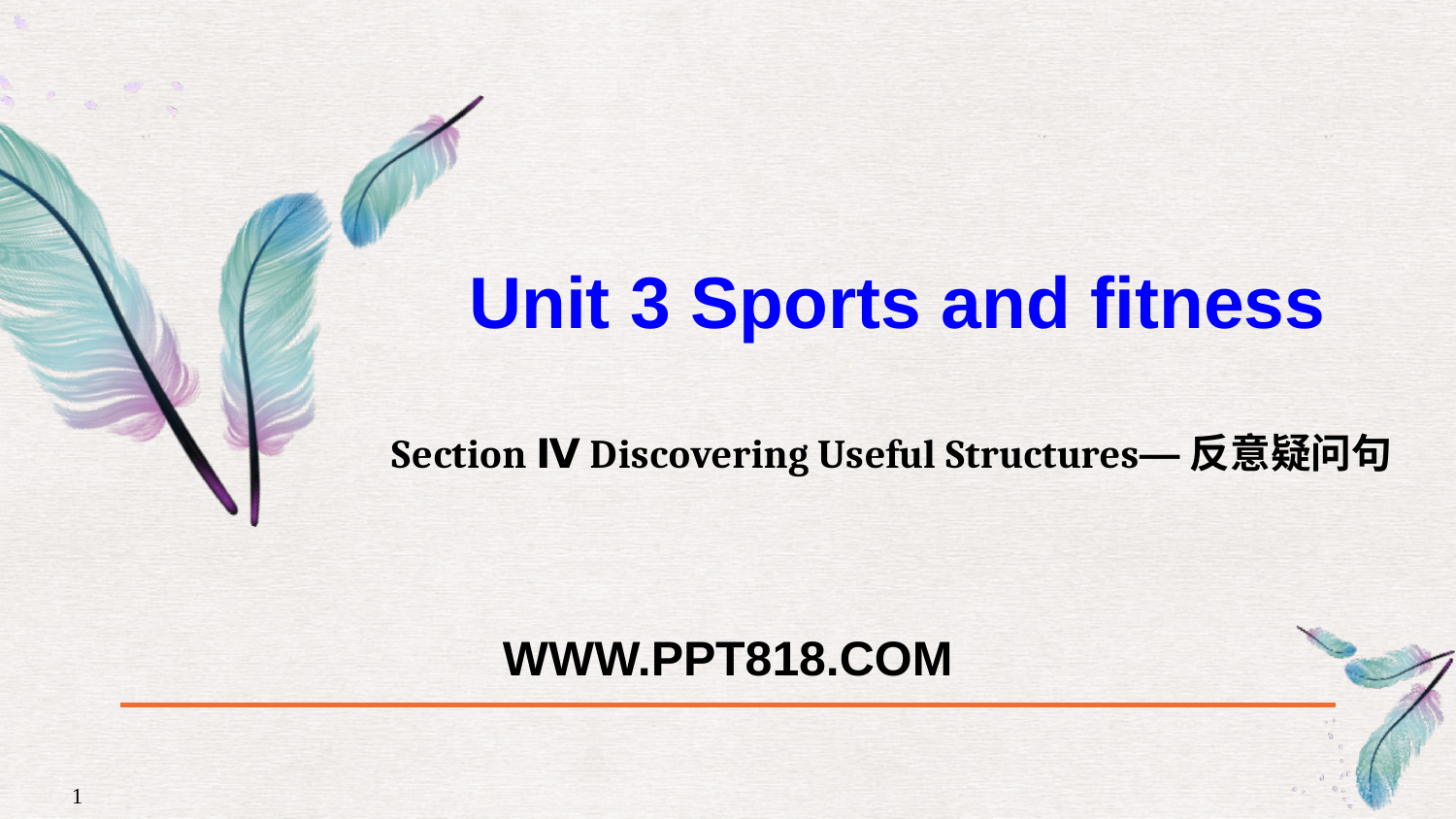

Unit 3 Sports and fitness
Section Ⅳ Discovering Useful Structures—反意疑问句
WWW.PPT818.COM